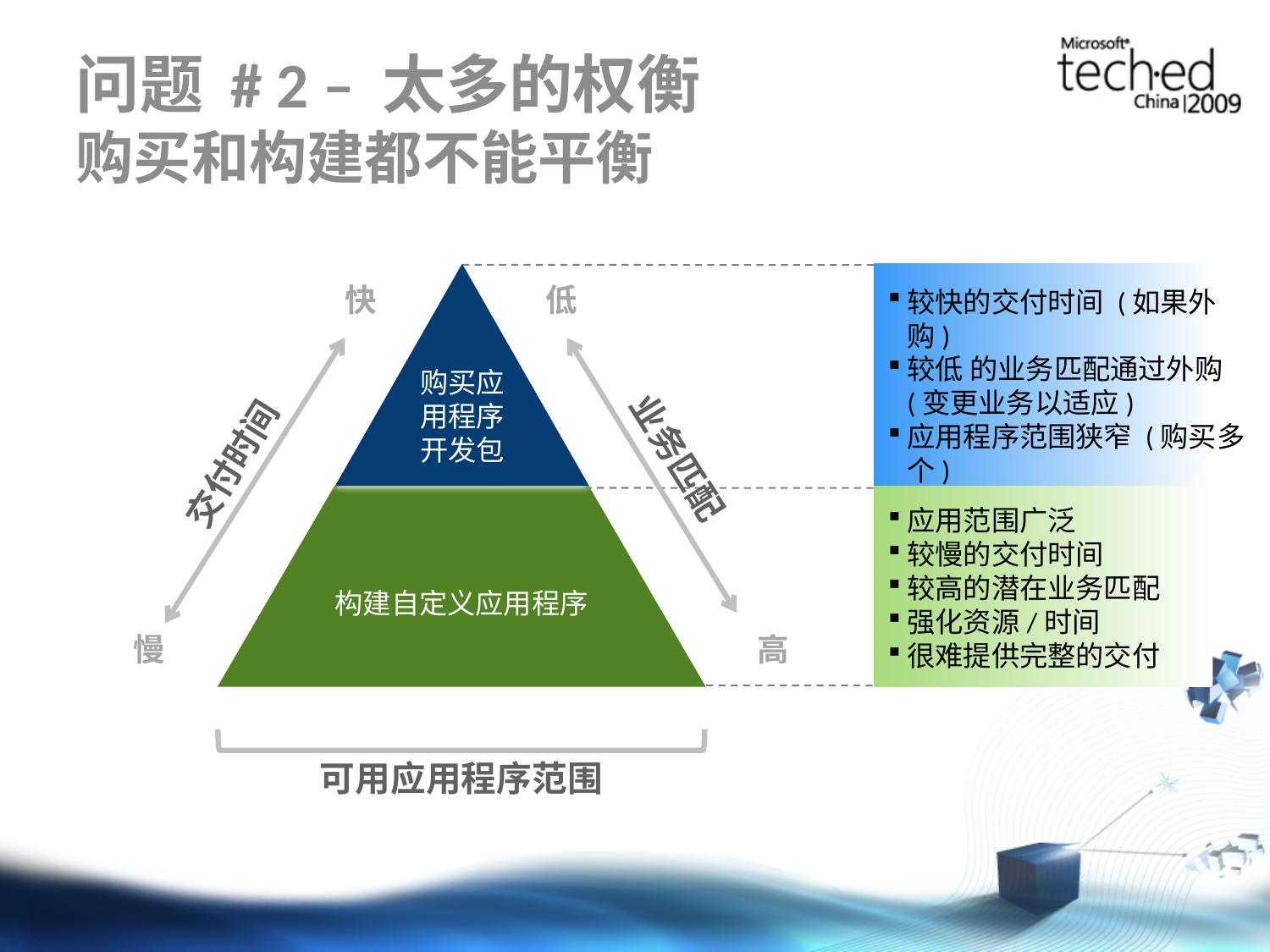

# 问题 # 2 – 太多的权衡 购买和构建都不能平衡
购买应用程序开发包

快
低
较快的交付时间 (如果外购)
较低 的业务匹配通过外购  (变更业务以适应)
应用程序范围狭窄 (购买多个)
业务匹配
交付时间
构建自定义应用程序

应用范围广泛
较慢的交付时间
较高的潜在业务匹配
强化资源/时间
很难提供完整的交付
慢
高
可用应用程序范围